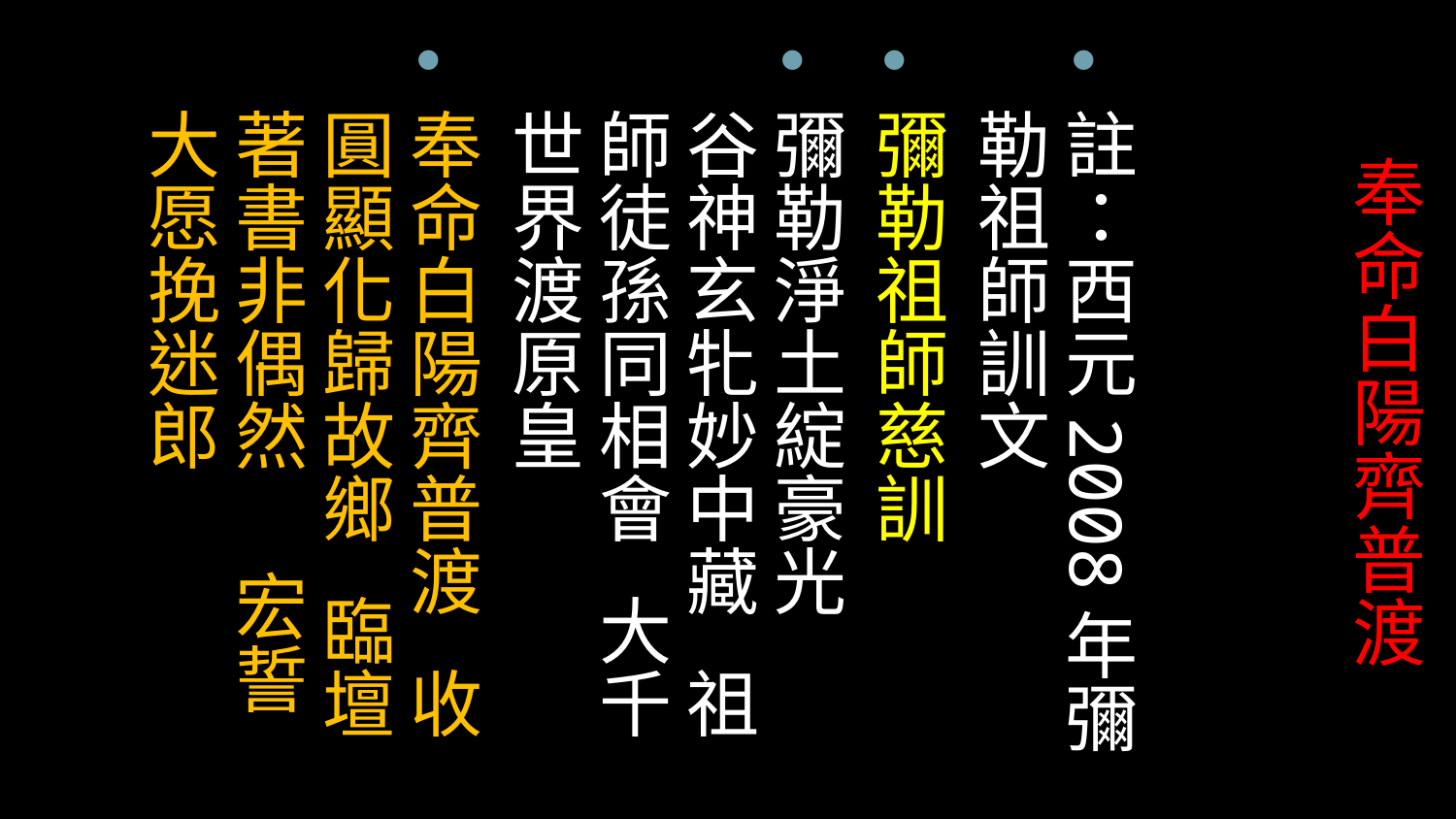

# 奉命白陽齊普渡
註：西元2008年彌勒祖師訓文
彌勒祖師慈訓
彌勒淨土綻豪光         谷神玄牝妙中藏   祖師徒孫同相會   大千世界渡原皇
奉命白陽齊普渡   收圓顯化歸故鄉   臨壇著書非偶然      宏誓大愿挽迷郎